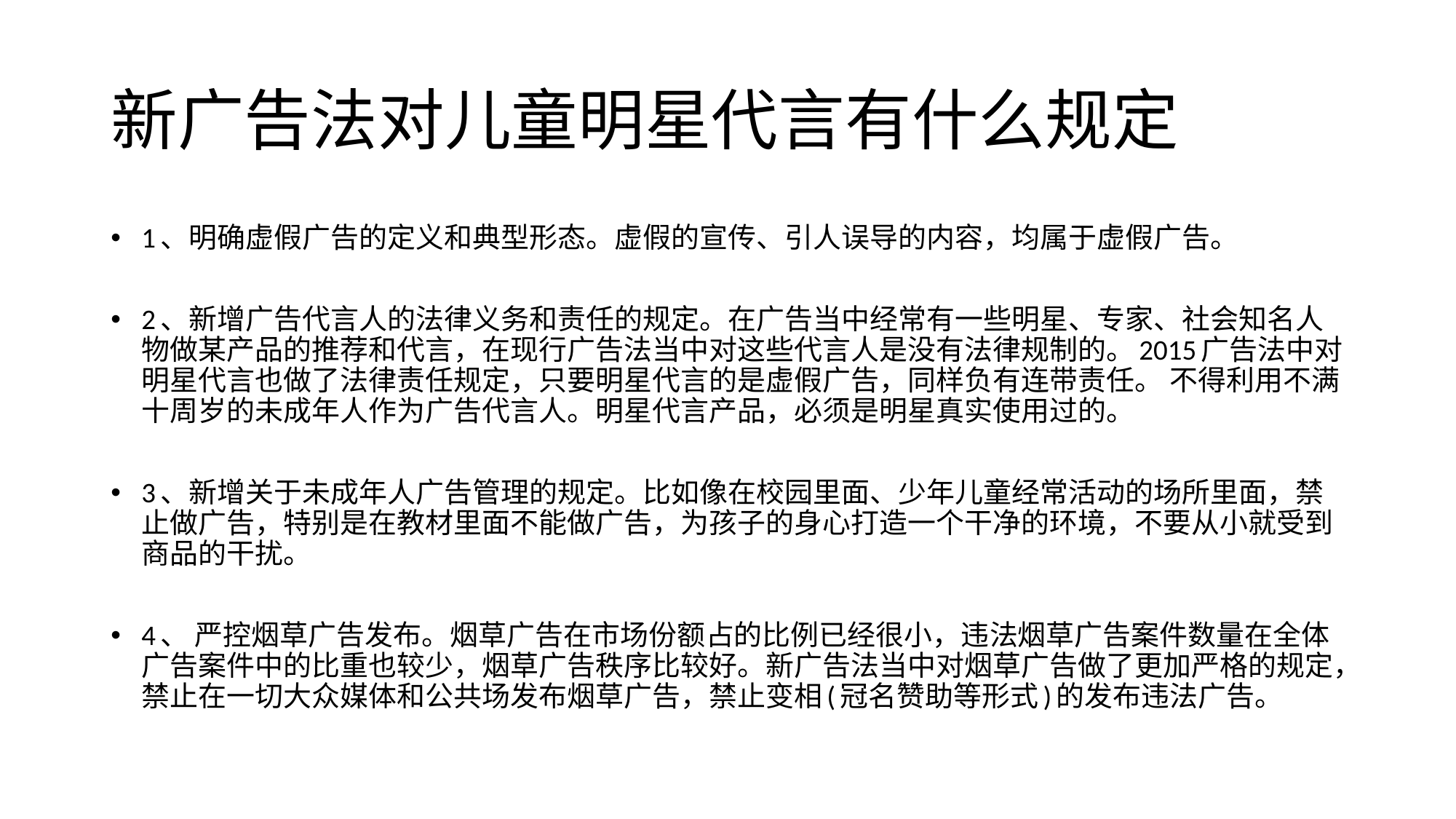

# 新广告法对儿童明星代言有什么规定
1、明确虚假广告的定义和典型形态。虚假的宣传、引人误导的内容，均属于虚假广告。

2、新增广告代言人的法律义务和责任的规定。在广告当中经常有一些明星、专家、社会知名人物做某产品的推荐和代言，在现行广告法当中对这些代言人是没有法律规制的。2015广告法中对明星代言也做了法律责任规定，只要明星代言的是虚假广告，同样负有连带责任。 不得利用不满十周岁的未成年人作为广告代言人。明星代言产品，必须是明星真实使用过的。

3、新增关于未成年人广告管理的规定。比如像在校园里面、少年儿童经常活动的场所里面，禁止做广告，特别是在教材里面不能做广告，为孩子的身心打造一个干净的环境，不要从小就受到商品的干扰。

4、 严控烟草广告发布。烟草广告在市场份额占的比例已经很小，违法烟草广告案件数量在全体广告案件中的比重也较少，烟草广告秩序比较好。新广告法当中对烟草广告做了更加严格的规定，禁止在一切大众媒体和公共场发布烟草广告，禁止变相(冠名赞助等形式)的发布违法广告。